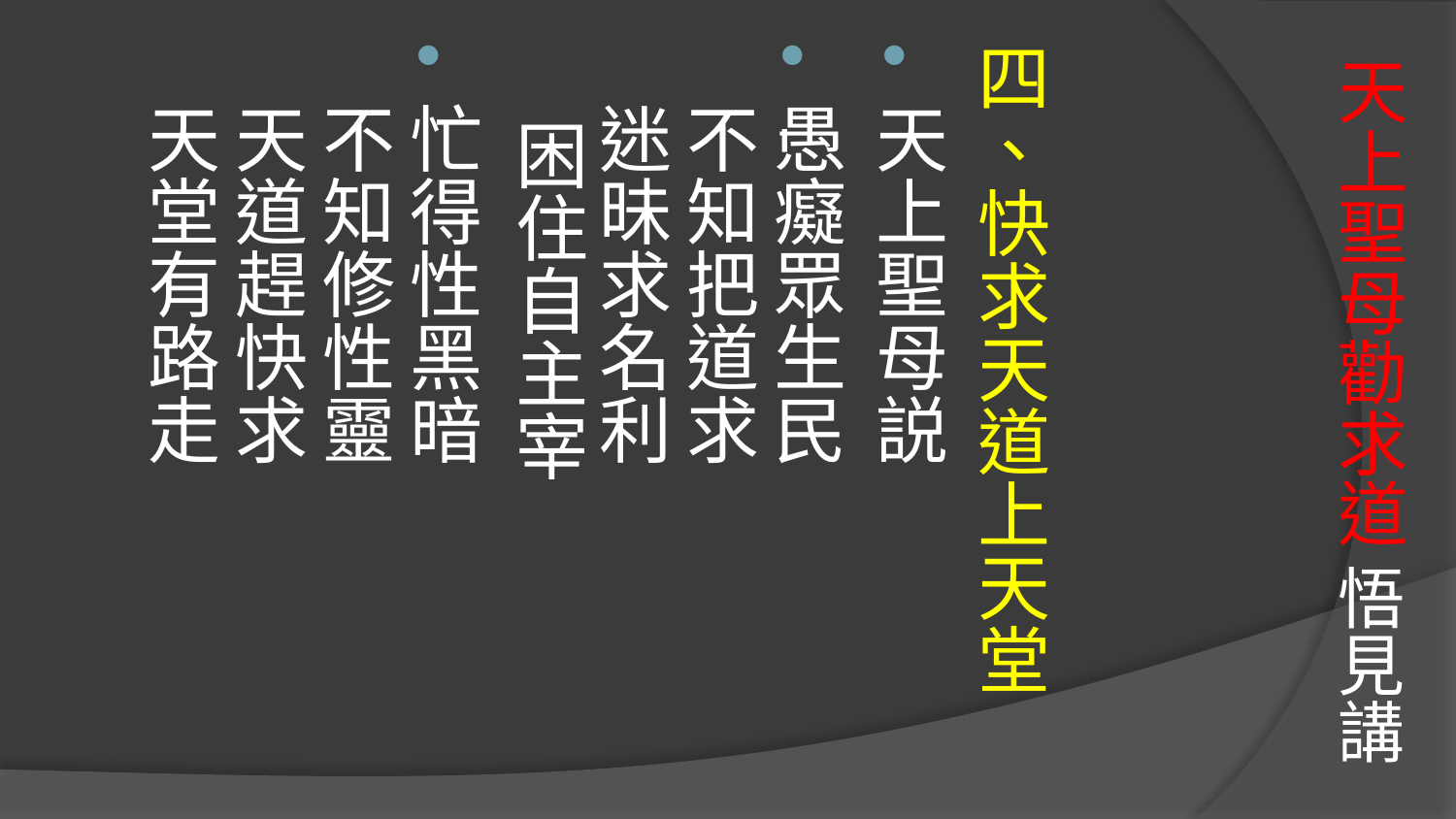

四、快求天道上天堂
天上聖母説
愚癡眾生民                   不知把道求
迷昧求名利                     困住自主宰
忙得性黑暗                 不知修性靈
天道趕快求                    天堂有路走

# 天上聖母勸求道 悟見講